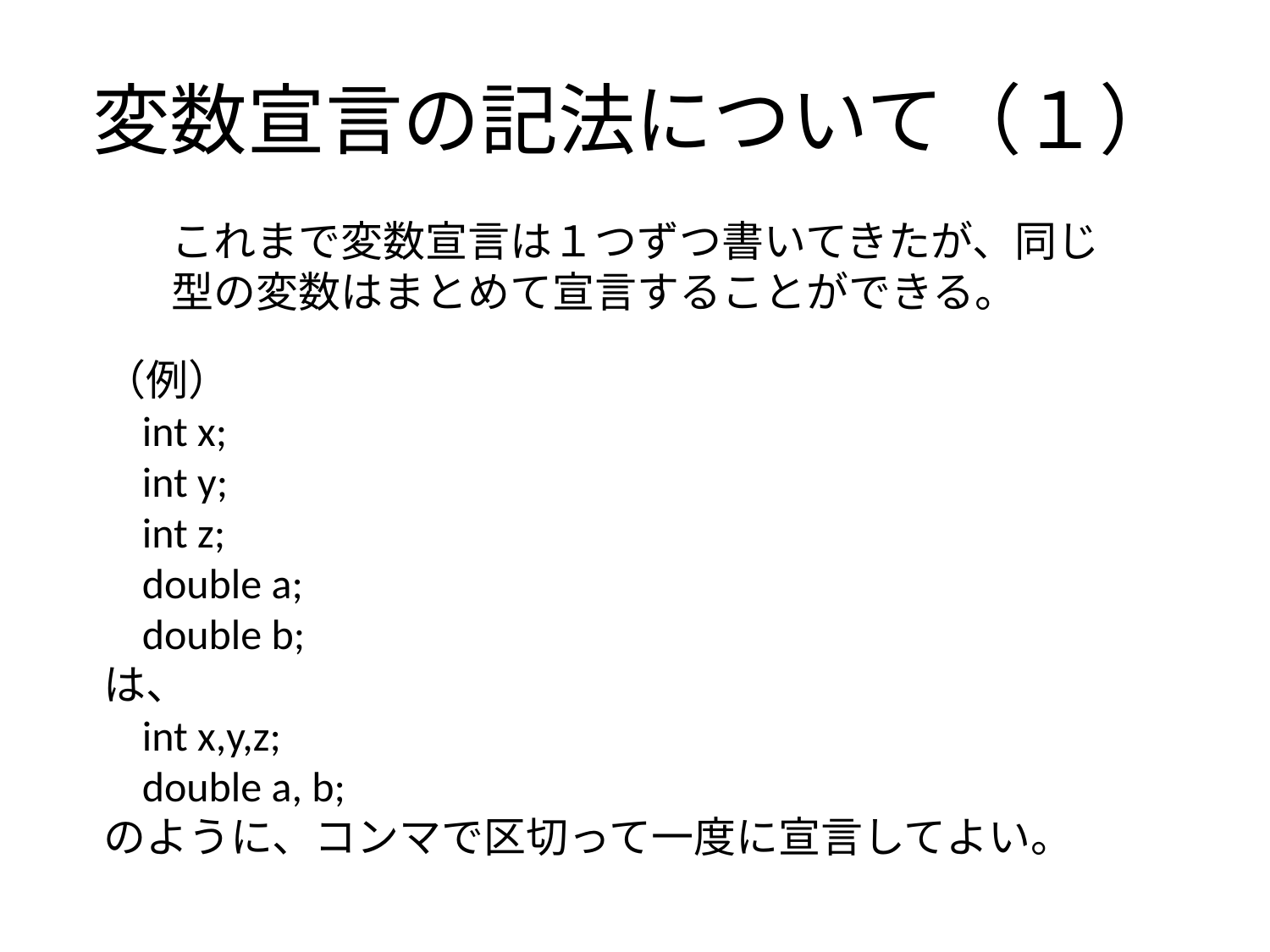

# 変数宣言の記法について（１）
これまで変数宣言は１つずつ書いてきたが、同じ型の変数はまとめて宣言することができる。
（例）
    int x;
    int y;
    int z;
    double a;
    double b;
は、
    int x,y,z;
    double a, b;
のように、コンマで区切って一度に宣言してよい。